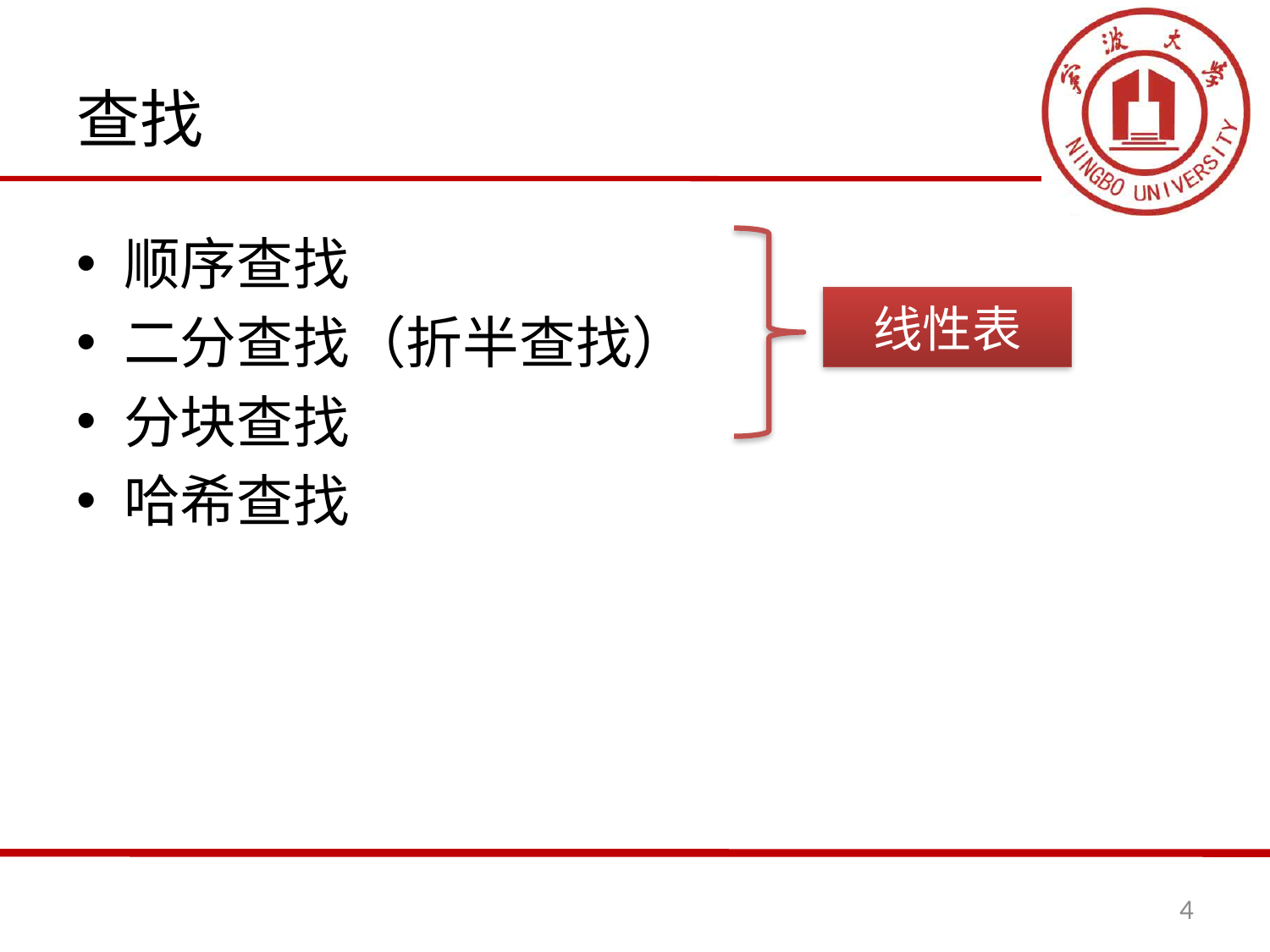

# 查找
顺序查找
二分查找（折半查找）
分块查找
哈希查找

线性表
4